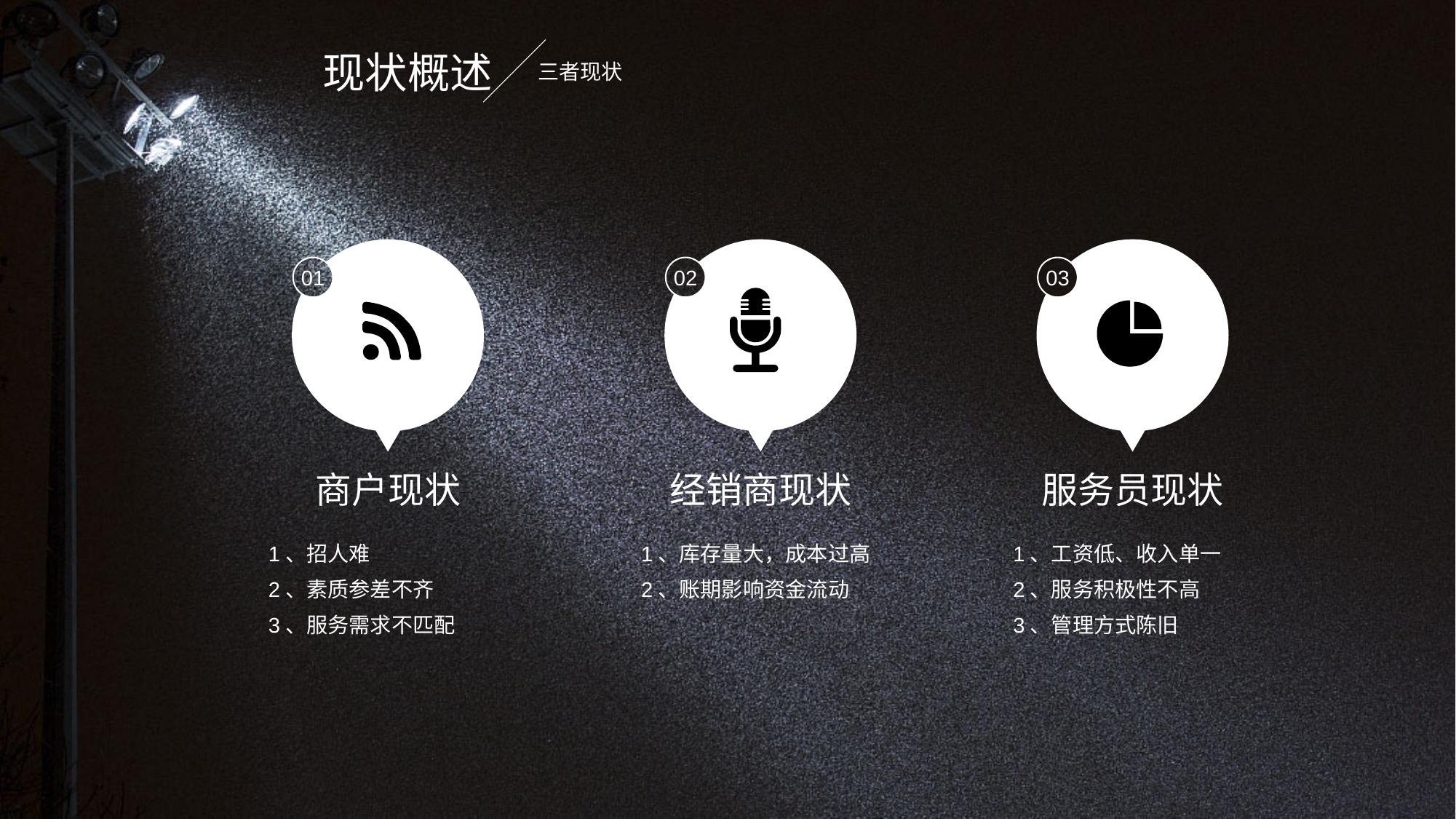

现状概述
三者现状

01

02

03

商户现状
经销商现状
服务员现状
1、招人难
2、素质参差不齐
3、服务需求不匹配
1、库存量大，成本过高
2、账期影响资金流动
1、工资低、收入单一
2、服务积极性不高
3、管理方式陈旧